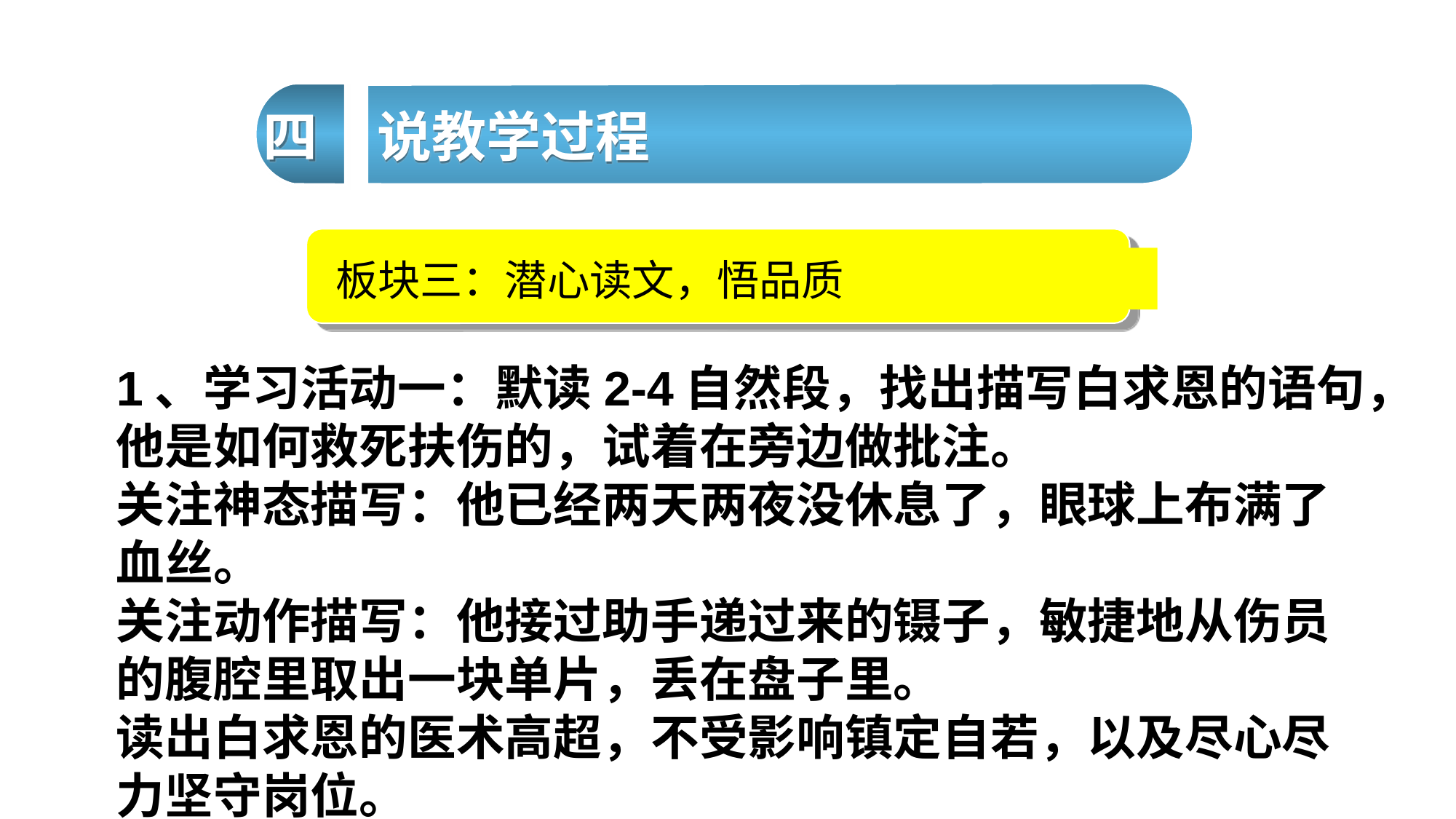

四
说教学过程

板块三：潜心读文，悟品质
1、学习活动一：默读2-4自然段，找出描写白求恩的语句，他是如何救死扶伤的，试着在旁边做批注。
关注神态描写：他已经两天两夜没休息了，眼球上布满了血丝。
关注动作描写：他接过助手递过来的镊子，敏捷地从伤员的腹腔里取出一块单片，丢在盘子里。
读出白求恩的医术高超，不受影响镇定自若，以及尽心尽力坚守岗位。